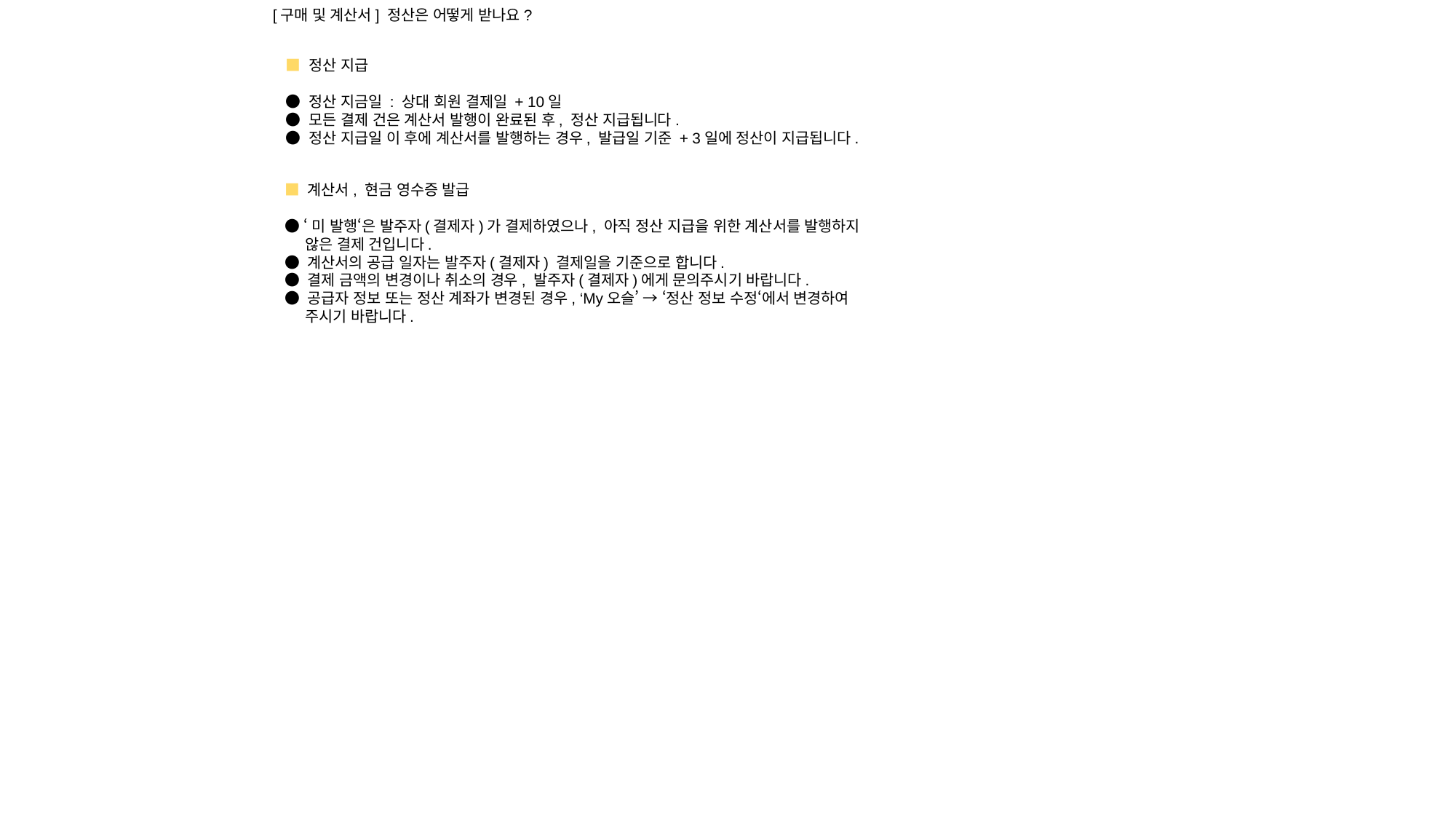

[구매 및 계산서] 정산은 어떻게 받나요?
■ 정산 지급

● 정산 지금일 : 상대 회원 결제일 + 10일
● 모든 결제 건은 계산서 발행이 완료된 후, 정산 지급됩니다.
● 정산 지급일 이 후에 계산서를 발행하는 경우, 발급일 기준 + 3일에 정산이 지급됩니다.
■ 계산서, 현금 영수증 발급

● ‘미 발행‘은 발주자(결제자)가 결제하였으나, 아직 정산 지급을 위한 계산서를 발행하지
    않은 결제 건입니다.
● 계산서의 공급 일자는 발주자(결제자) 결제일을 기준으로 합니다.
● 결제 금액의 변경이나 취소의 경우, 발주자(결제자)에게 문의주시기 바랍니다.
● 공급자 정보 또는 정산 계좌가 변경된 경우, ‘My오슬’ → ‘정산 정보 수정‘에서 변경하여
    주시기 바랍니다.